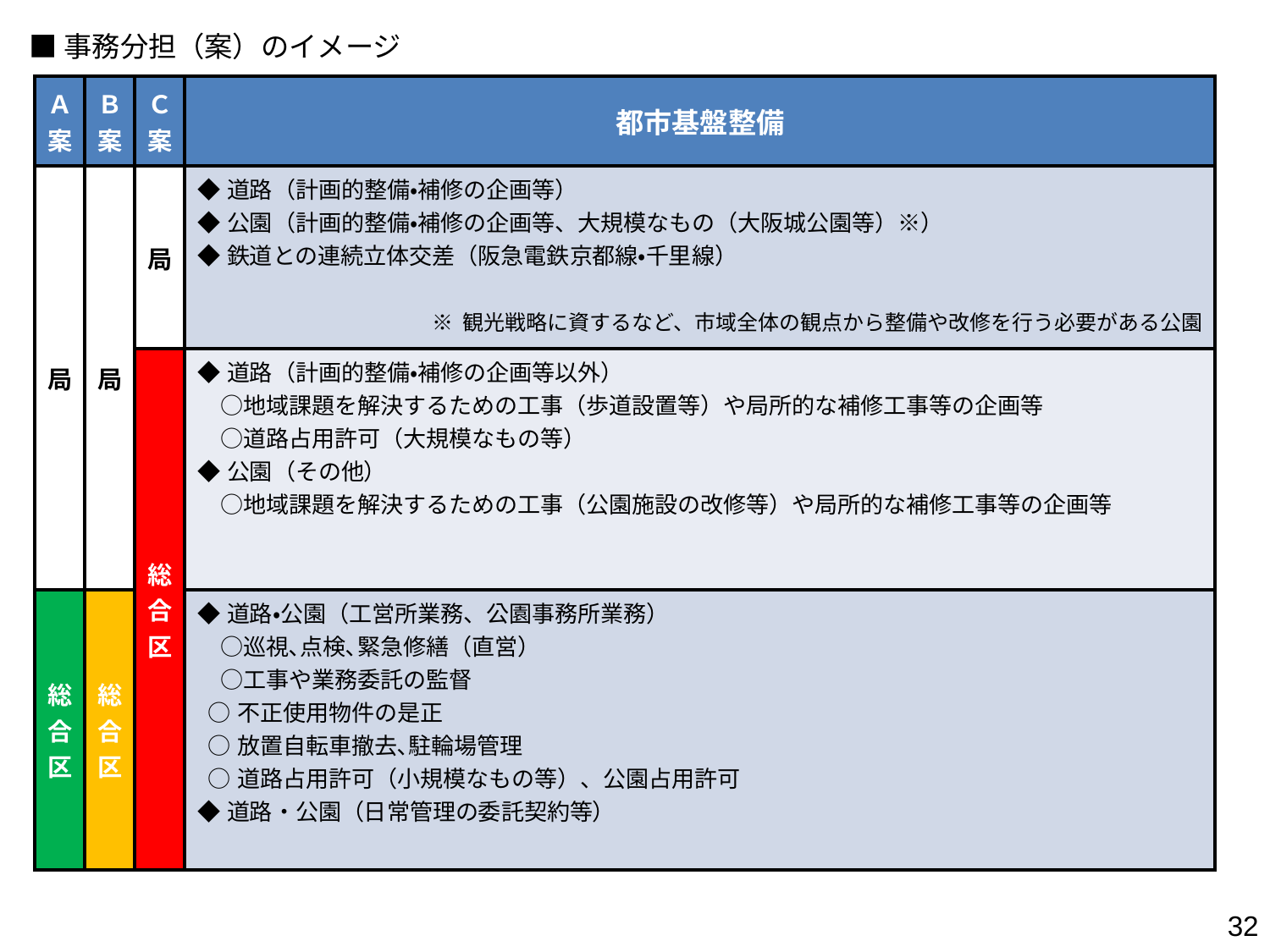

■事務分担（案）のイメージ
| Ａ 案 | Ｂ 案 | Ｃ 案 | 都市基盤整備 |
| --- | --- | --- | --- |
| 局 | 局 | 局 | ◆道路（計画的整備・補修の企画等） ◆公園（計画的整備・補修の企画等、大規模なもの（大阪城公園等）※） ◆鉄道との連続立体交差（阪急電鉄京都線・千里線） |
|  |  | 総合区 | ◆道路（計画的整備・補修の企画等以外） 　○地域課題を解決するための工事（歩道設置等）や局所的な補修工事等の企画等 　○道路占用許可（大規模なもの等） ◆公園（その他） 　○地域課題を解決するための工事（公園施設の改修等）や局所的な補修工事等の企画等 |
| 総合区 | 総合区 |  | ◆道路・公園（工営所業務、公園事務所業務） 　○巡視､点検､緊急修繕（直営） 　○工事や業務委託の監督 ○不正使用物件の是正 ○放置自転車撤去､駐輪場管理 ○道路占用許可（小規模なもの等）、公園占用許可 ◆道路・公園（日常管理の委託契約等） |
※ 観光戦略に資するなど、市域全体の観点から整備や改修を行う必要がある公園
32